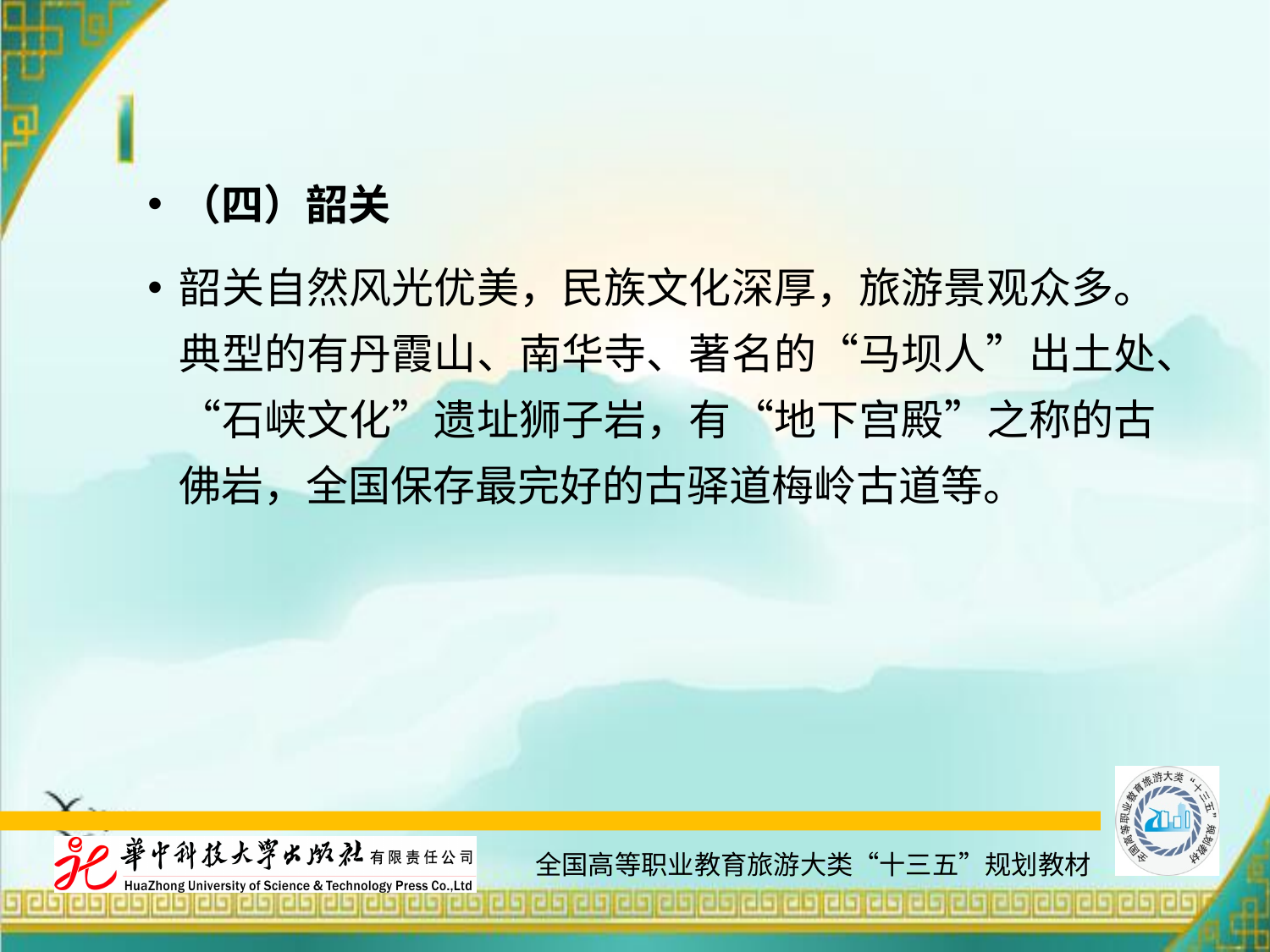

#
（四）韶关
韶关自然风光优美，民族文化深厚，旅游景观众多。典型的有丹霞山、南华寺、著名的“马坝人”出土处、“石峡文化”遗址狮子岩，有“地下宫殿”之称的古佛岩，全国保存最完好的古驿道梅岭古道等。